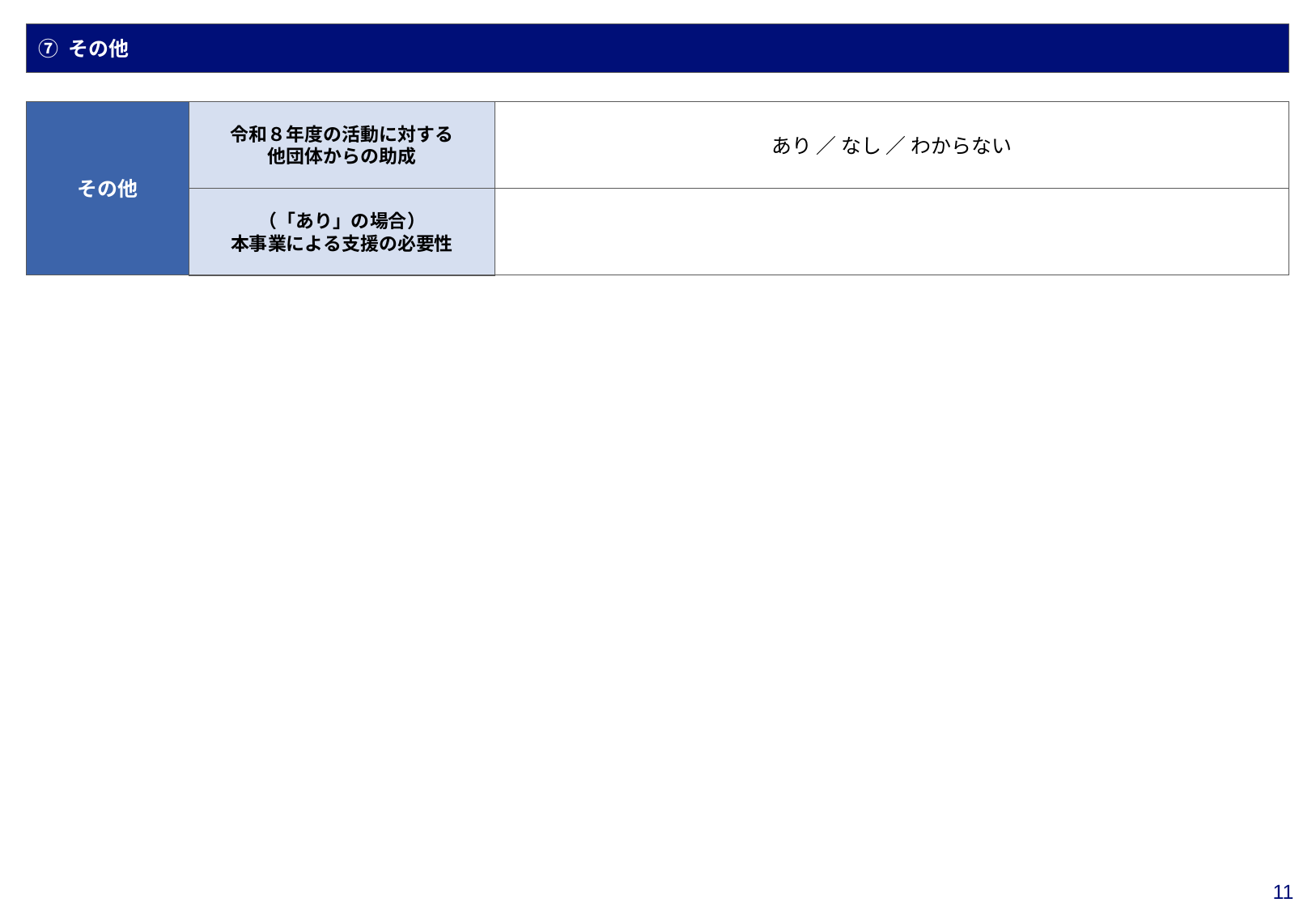

⑦ その他
令和８年度の活動に対する
他団体からの助成
あり ／ なし ／ わからない
その他
（「あり」の場合）
本事業による支援の必要性